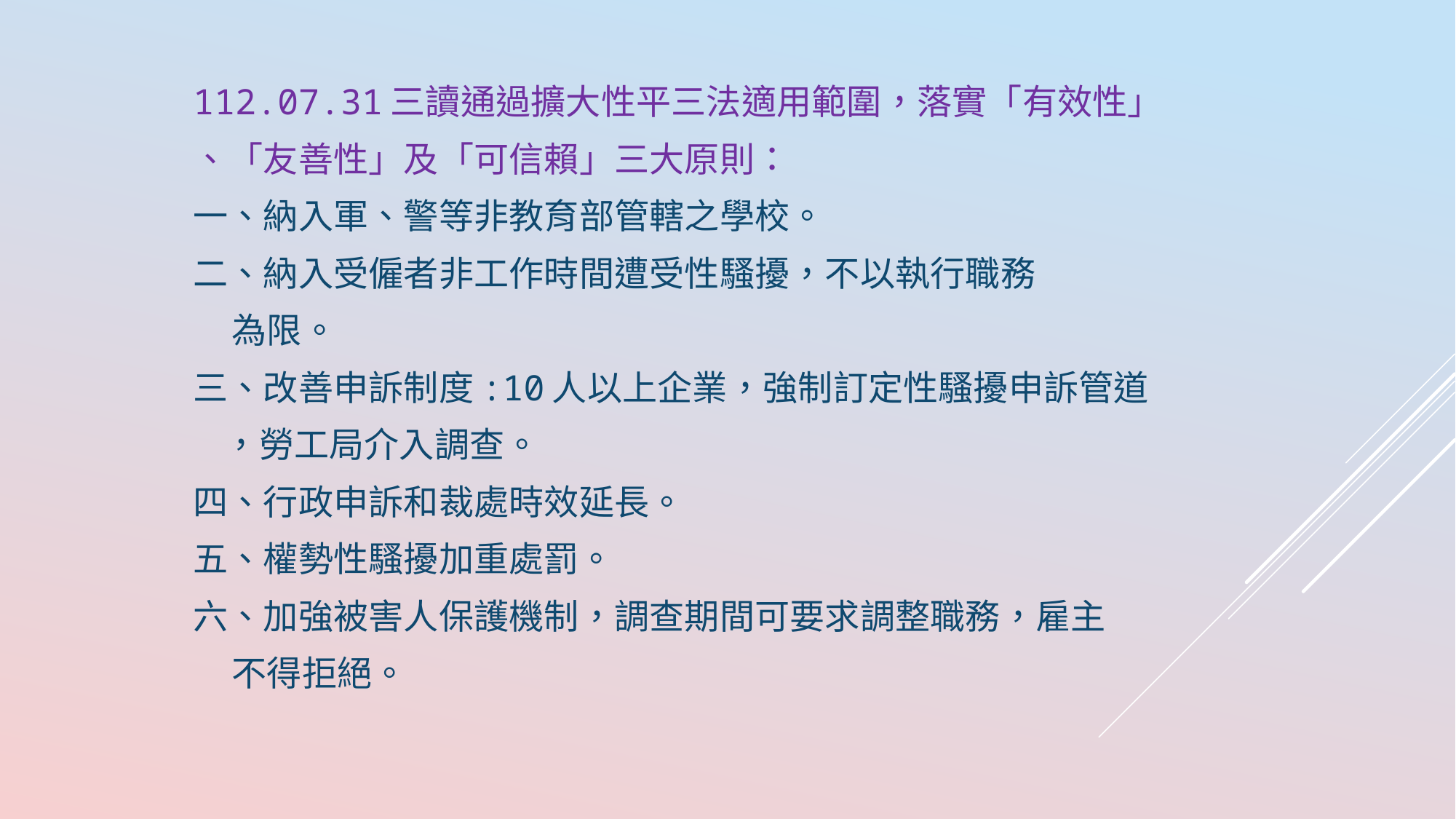

112.07.31三讀通過擴大性平三法適用範圍，落實「有效性」
、「友善性」及「可信賴」三大原則：
一、納入軍、警等非教育部管轄之學校。
二、納入受僱者非工作時間遭受性騷擾，不以執行職務
    為限。
三、改善申訴制度:10人以上企業，強制訂定性騷擾申訴管道
   ，勞工局介入調查。
四、行政申訴和裁處時效延長。
五、權勢性騷擾加重處罰。
六、加強被害人保護機制，調查期間可要求調整職務，雇主
    不得拒絕。